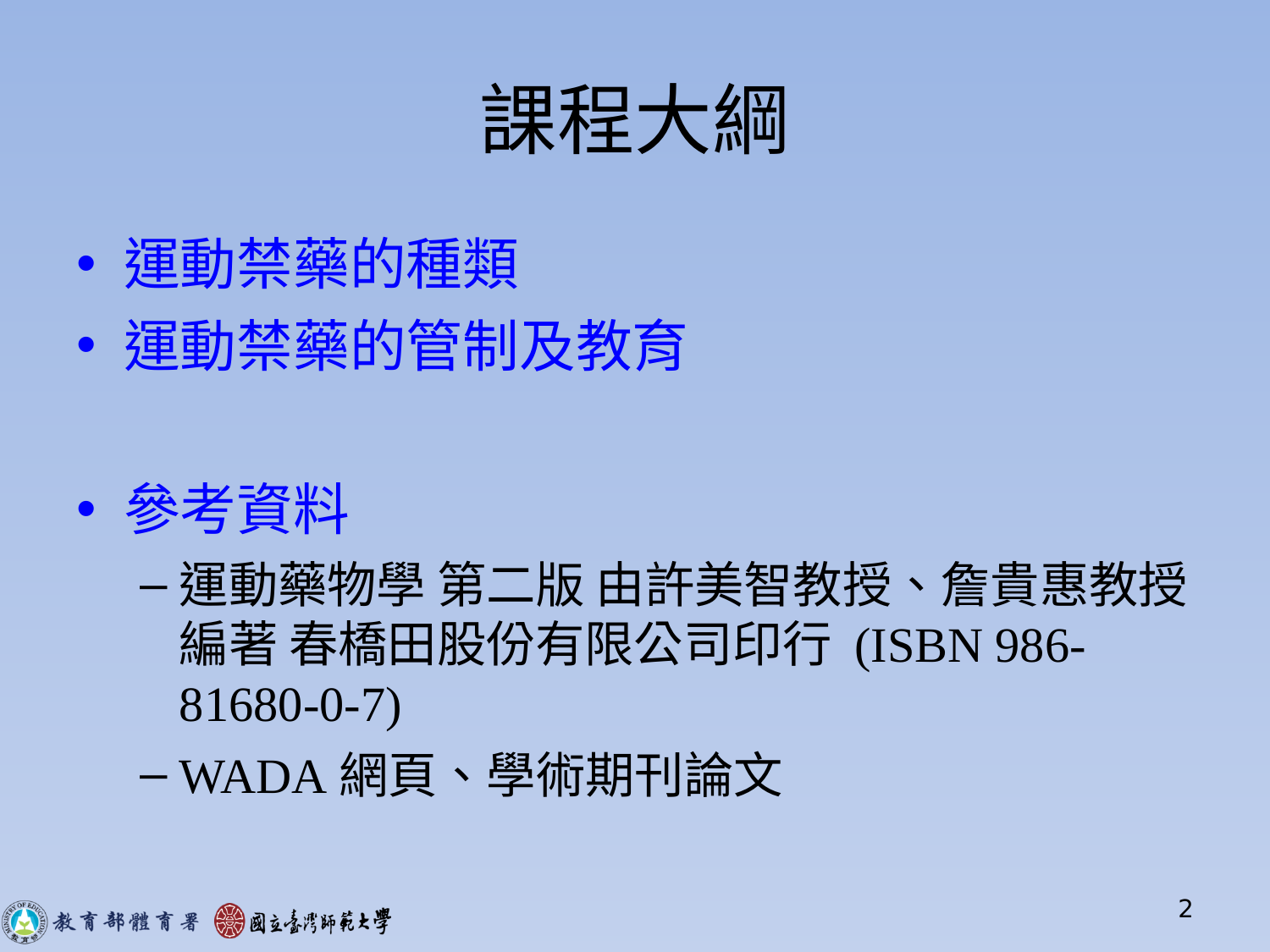

# 課程大綱
運動禁藥的種類
運動禁藥的管制及教育

參考資料
運動藥物學 第二版 由許美智教授、詹貴惠教授編著 春橋田股份有限公司印行 (ISBN 986-81680-0-7)
WADA網頁、學術期刊論文
2